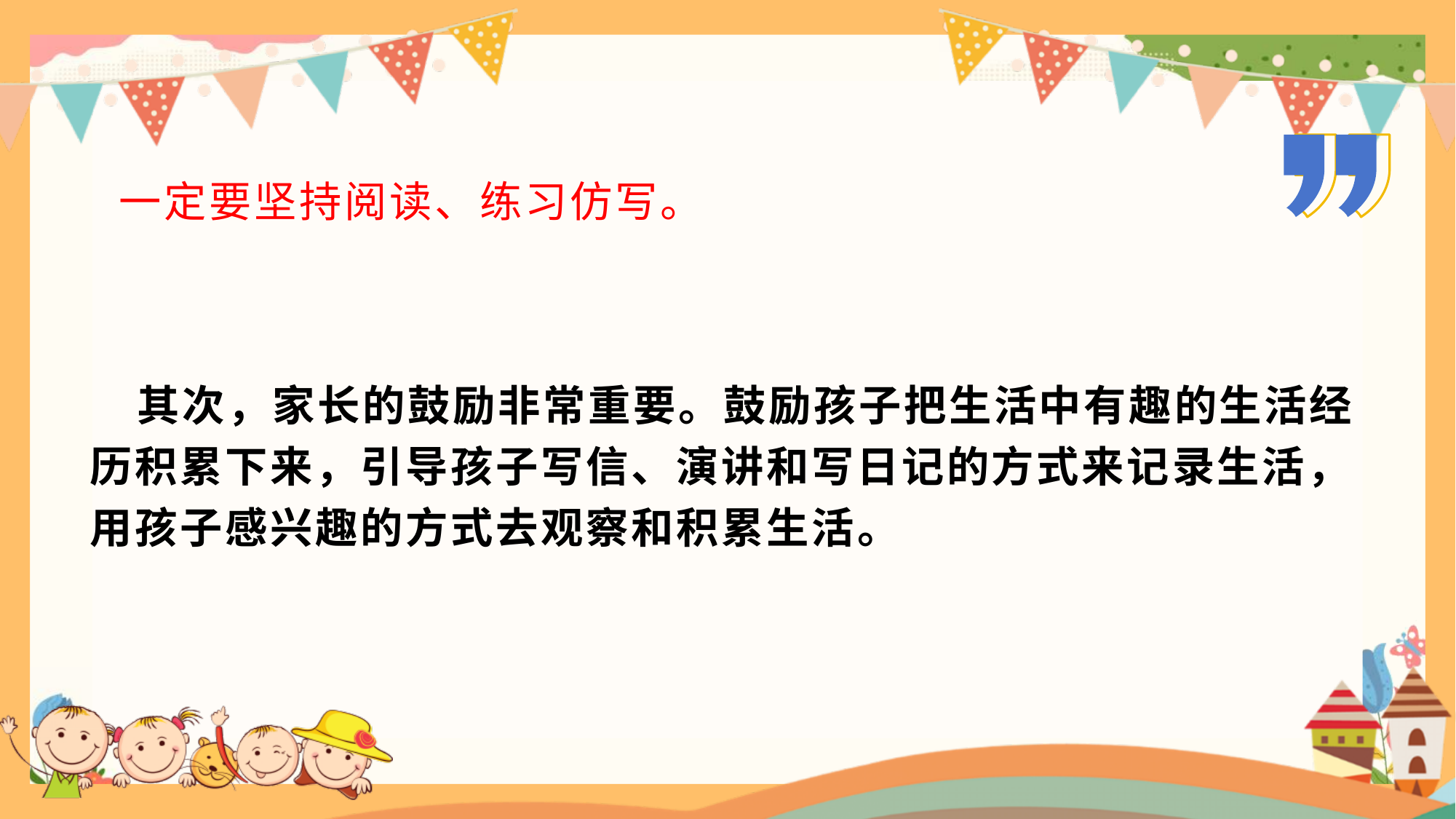

一定要坚持阅读、练习仿写。
   其次，家长的鼓励非常重要。鼓励孩子把生活中有趣的生活经历积累下来，引导孩子写信、演讲和写日记的方式来记录生活，用孩子感兴趣的方式去观察和积累生活。